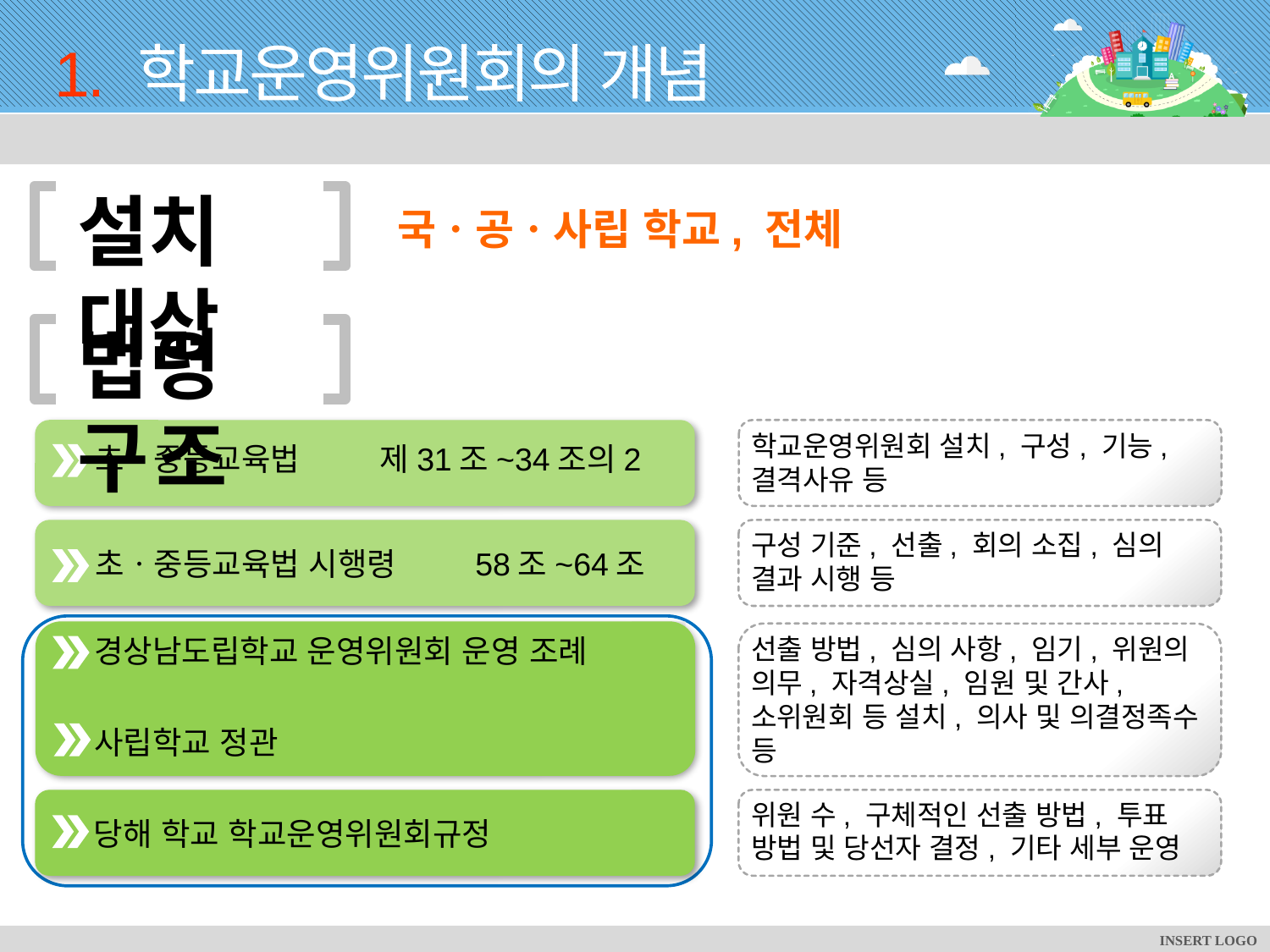

# 1. 학교운영위원회의 개념
설치 대상

국ㆍ공ㆍ사립 학교, 전체
법령 구조

초ㆍ중등교육법         제31조~34조의2

학교운영위원회 설치, 구성, 기능,
결격사유 등

초ㆍ중등교육법 시행령        58조~64조

구성 기준, 선출, 회의 소집, 심의 결과 시행 등

경상남도립학교 운영위원회 운영 조례

사립학교 정관

선출 방법, 심의 사항, 임기, 위원의
의무, 자격상실, 임원 및 간사,
소위원회 등 설치, 의사 및 의결정족수 등

당해 학교 학교운영위원회규정

위원 수, 구체적인 선출 방법, 투표
방법 및 당선자 결정, 기타 세부 운영